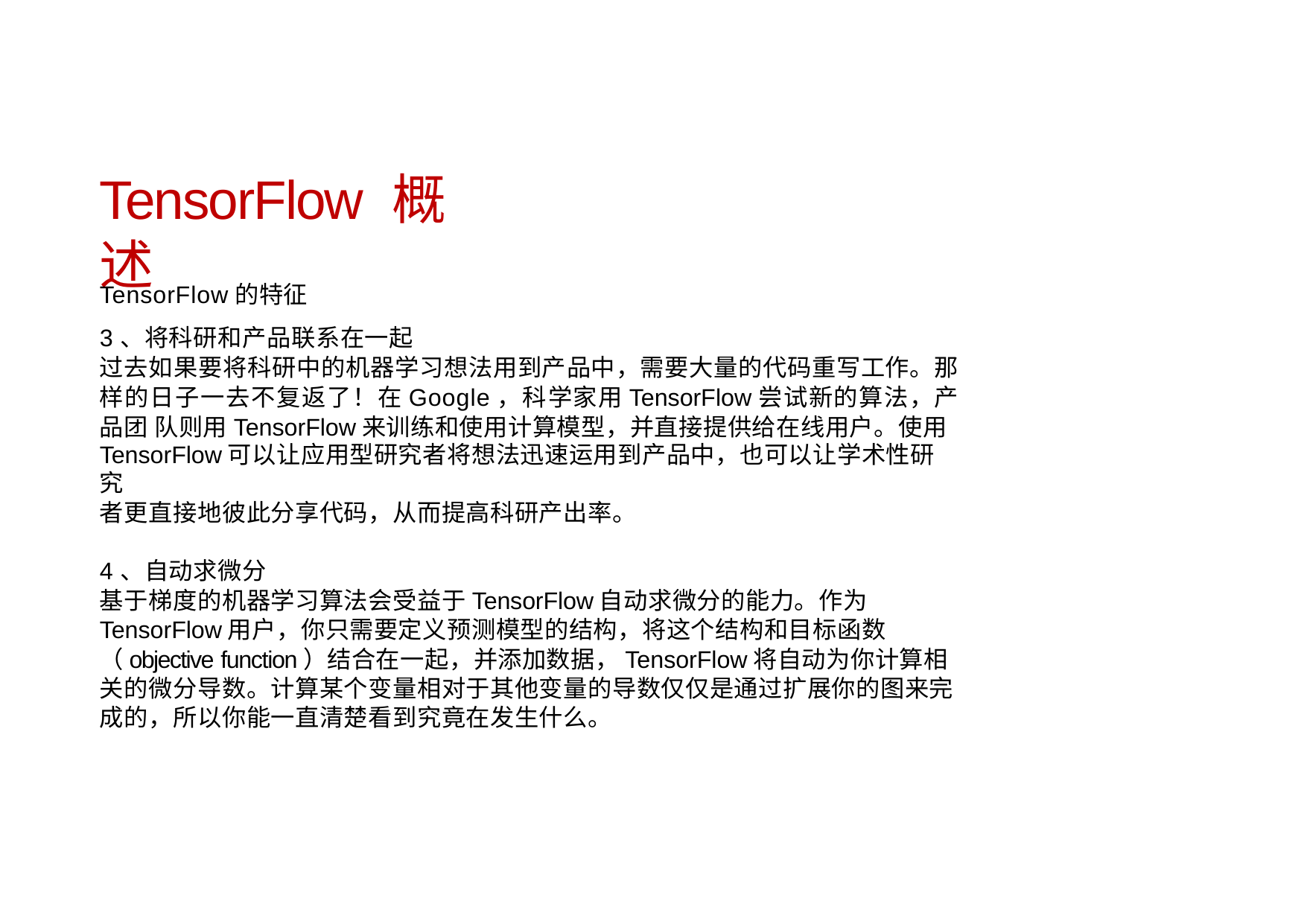

# TensorFlow 概述
TensorFlow的特征
3、将科研和产品联系在一起
过去如果要将科研中的机器学习想法用到产品中，需要大量的代码重写工作。那 样的日子一去不复返了！在Google，科学家用TensorFlow尝试新的算法，产品团 队则用TensorFlow来训练和使用计算模型，并直接提供给在线用户。使用
TensorFlow可以让应用型研究者将想法迅速运用到产品中，也可以让学术性研究
者更直接地彼此分享代码，从而提高科研产出率。
4、自动求微分
基于梯度的机器学习算法会受益于TensorFlow自动求微分的能力。作为
TensorFlow用户，你只需要定义预测模型的结构，将这个结构和目标函数
（objective function）结合在一起，并添加数据，TensorFlow将自动为你计算相 关的微分导数。计算某个变量相对于其他变量的导数仅仅是通过扩展你的图来完 成的，所以你能一直清楚看到究竟在发生什么。